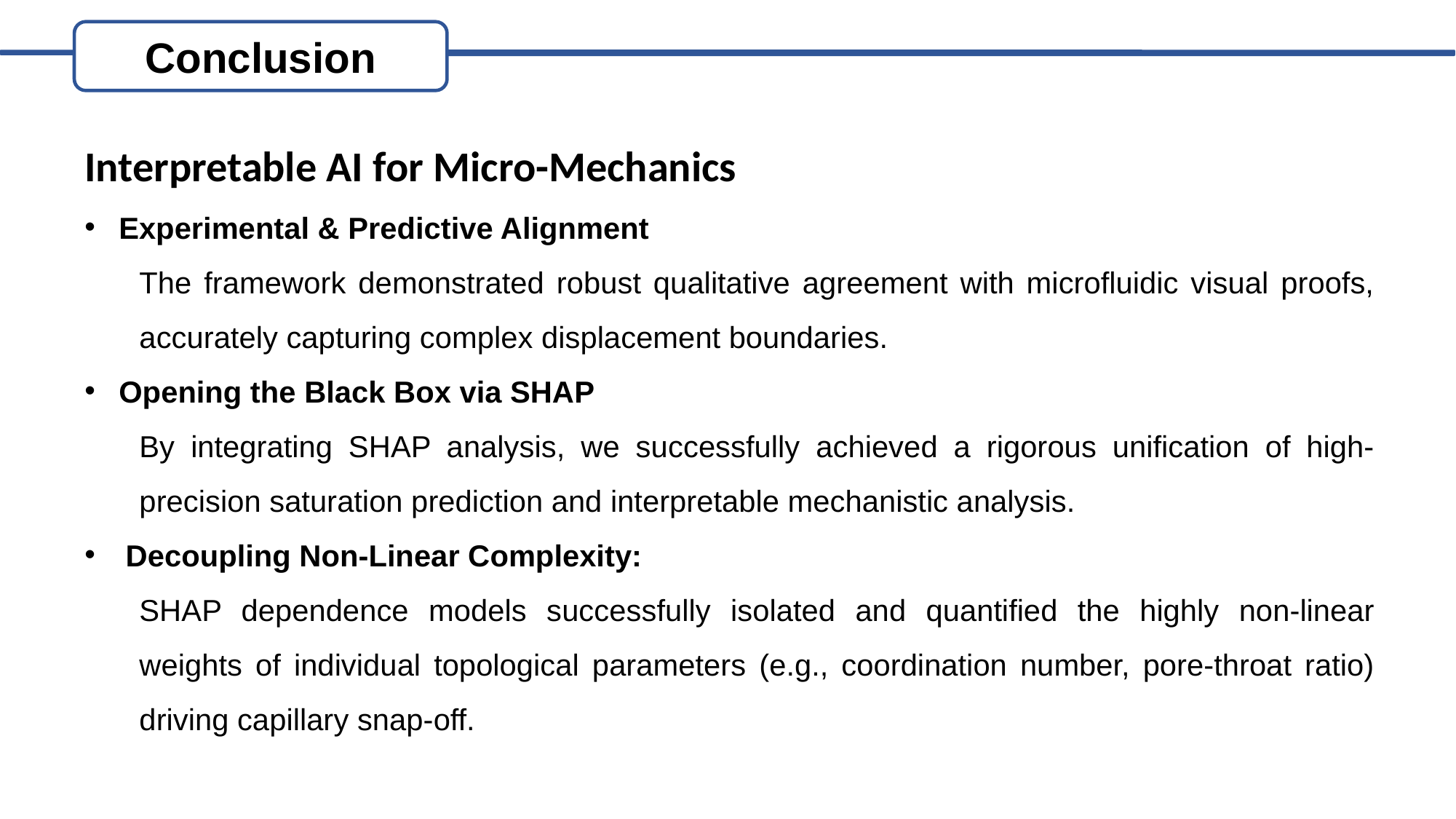

Conclusion

01.点击加入标题
Interpretable AI for Micro-Mechanics
Experimental & Predictive Alignment
The framework demonstrated robust qualitative agreement with microfluidic visual proofs, accurately capturing complex displacement boundaries.
Opening the Black Box via SHAP
By integrating SHAP analysis, we successfully achieved a rigorous unification of high-precision saturation prediction and interpretable mechanistic analysis.
Decoupling Non-Linear Complexity:
SHAP dependence models successfully isolated and quantified the highly non-linear weights of individual topological parameters (e.g., coordination number, pore-throat ratio) driving capillary snap-off.